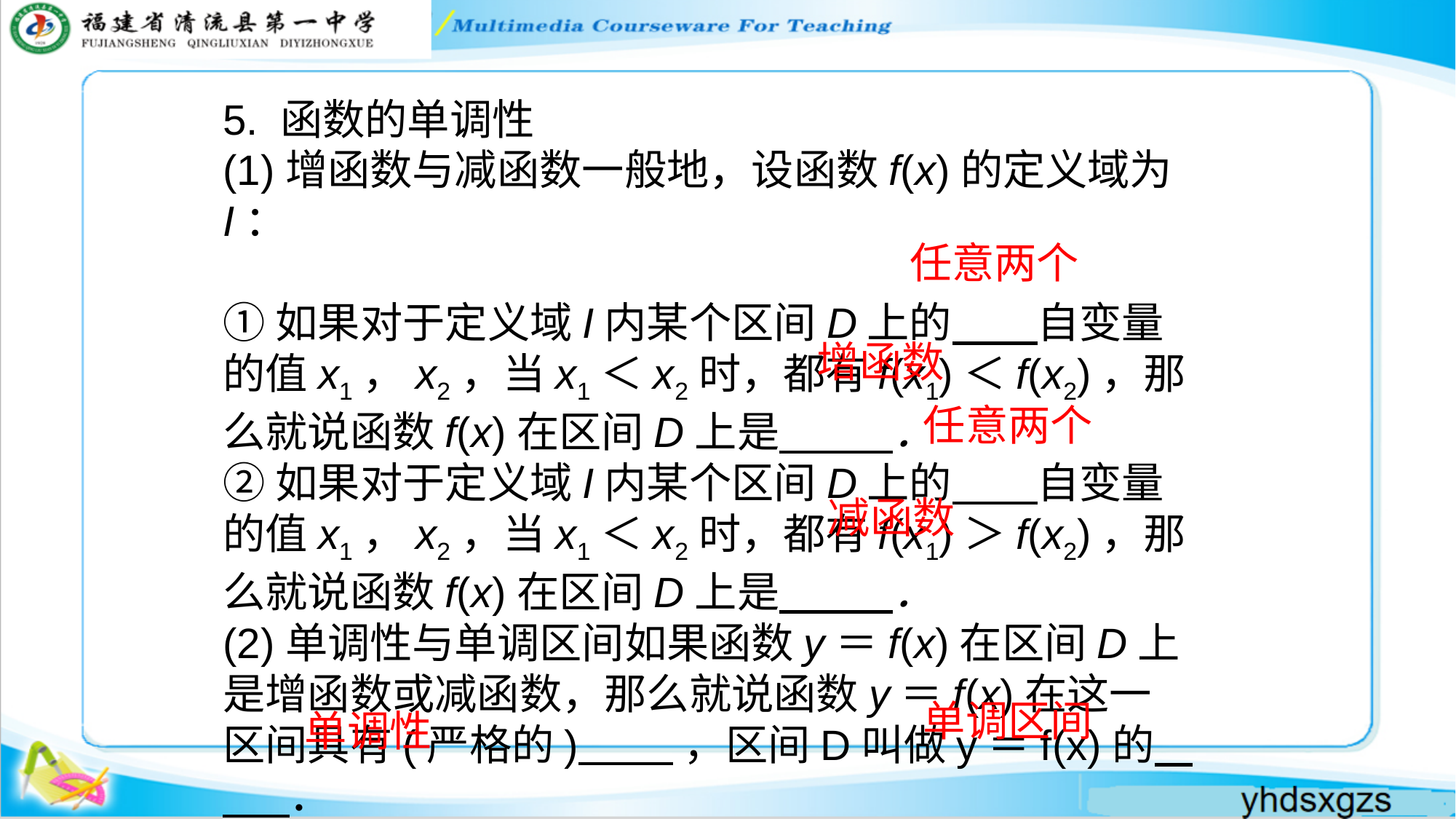

5. 函数的单调性
(1)增函数与减函数一般地，设函数f(x)的定义域为I：

①如果对于定义域I内某个区间D上的         自变量的值x1，x2，当x1＜x2时，都有f(x1)＜f(x2)，那么就说函数f(x)在区间D上是            ．
②如果对于定义域I内某个区间D上的         自变量的值x1，x2，当x1＜x2时，都有f(x1)＞f(x2)，那么就说函数f(x)在区间D上是            ．
(2)单调性与单调区间如果函数y＝f(x)在区间D上是增函数或减函数，那么就说函数y＝f(x)在这一区间具有(严格的)        ，区间D叫做y＝f(x)的            ．

任意两个
增函数
任意两个
减函数
单调区间
单调性